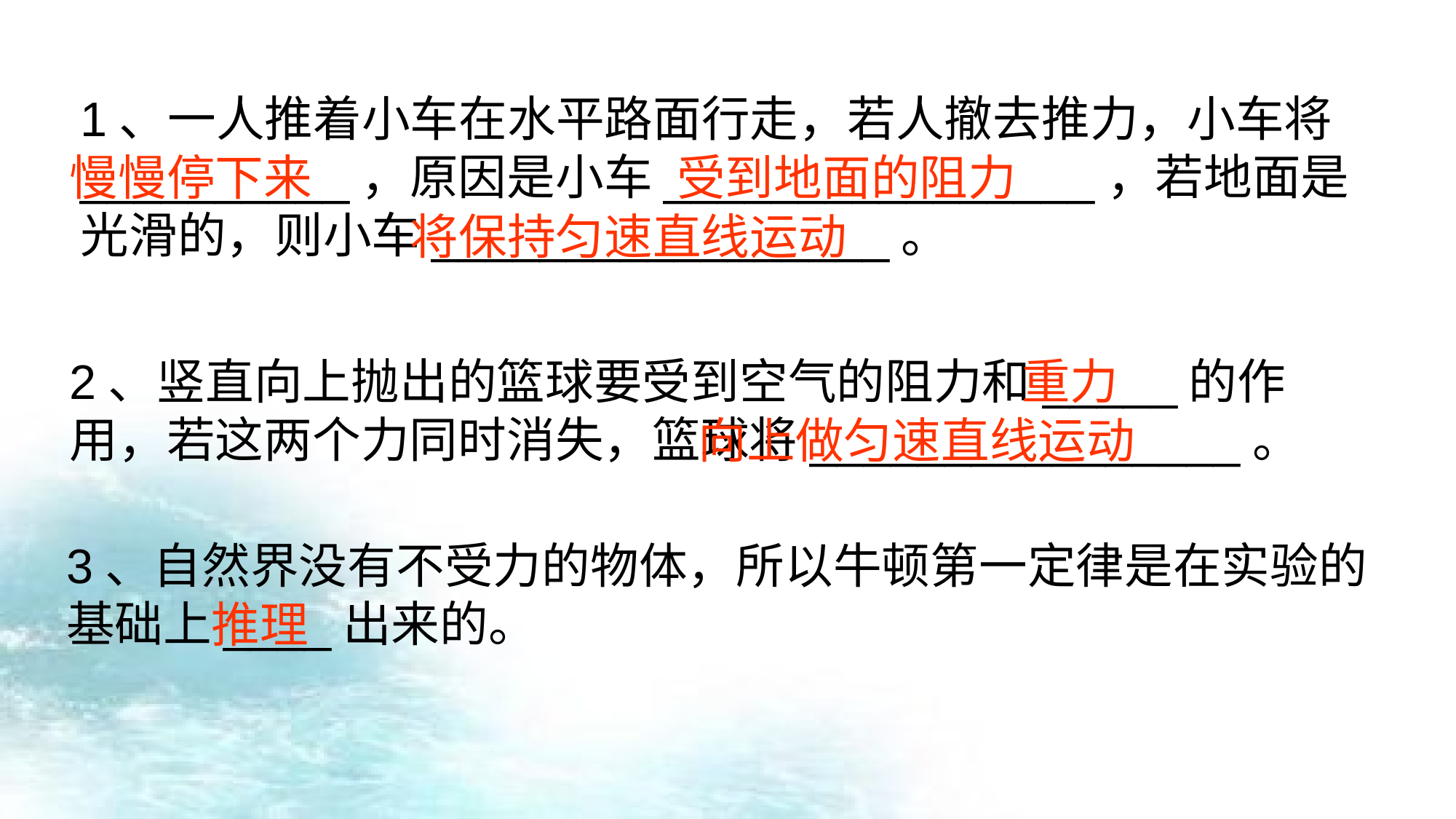

1、一人推着小车在水平路面行走，若人撤去推力，小车将__________，原因是小车________________，若地面是光滑的，则小车_________________。
慢慢停下来
受到地面的阻力
将保持匀速直线运动
2、竖直向上抛出的篮球要受到空气的阻力和_____的作用，若这两个力同时消失，篮球将________________。
重力
向上做匀速直线运动
3、自然界没有不受力的物体，所以牛顿第一定律是在实验的基础上____出来的。
推理